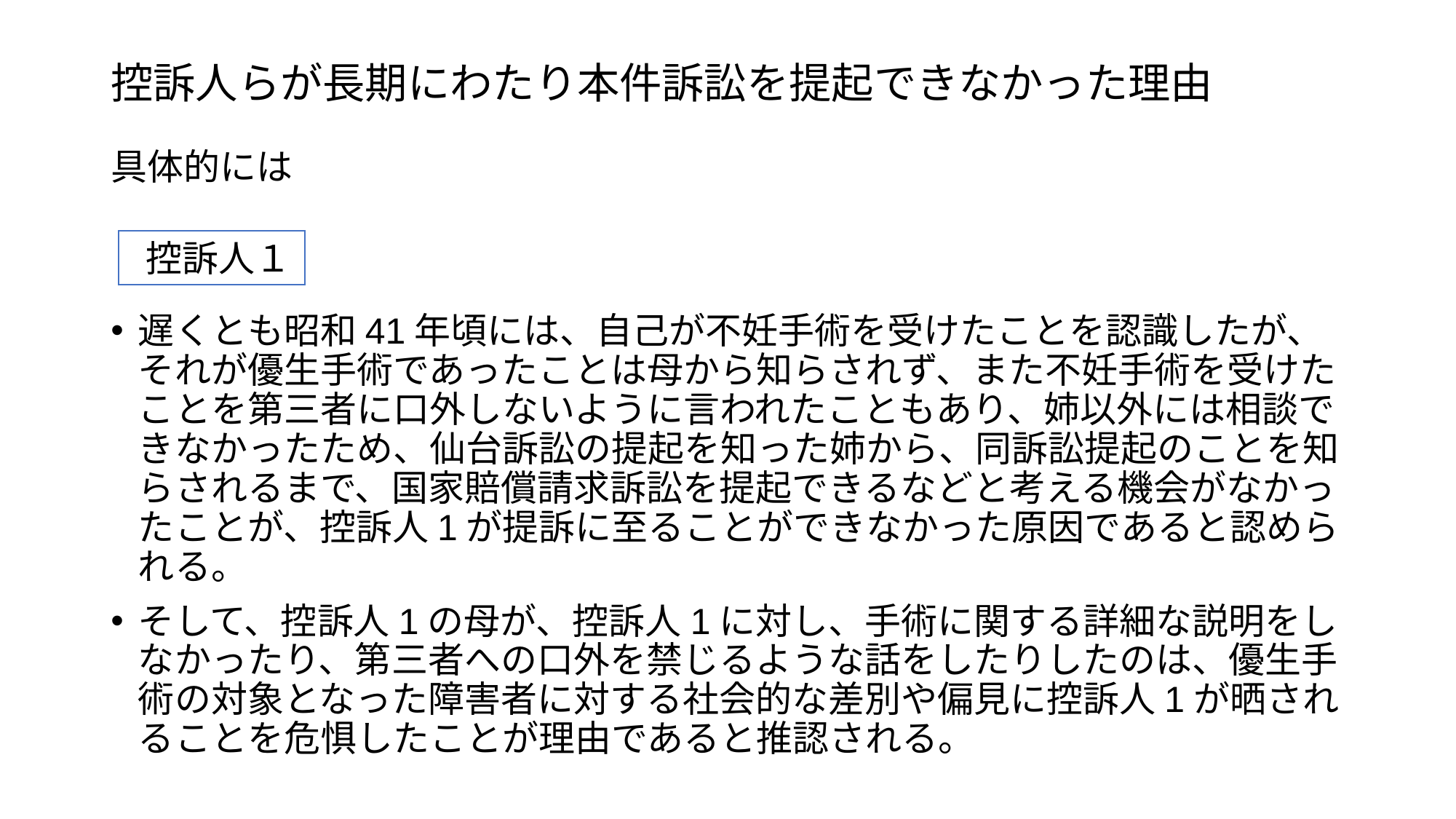

# 控訴人らが長期にわたり本件訴訟を提起できなかった理由
具体的には

遅くとも昭和41年頃には、自己が不妊手術を受けたことを認識したが、それが優生手術であったことは母から知らされず、また不妊手術を受けたことを第三者に口外しないように言われたこともあり、姉以外には相談できなかったため、仙台訴訟の提起を知った姉から、同訴訟提起のことを知らされるまで、国家賠償請求訴訟を提起できるなどと考える機会がなかったことが、控訴人1が提訴に至ることができなかった原因であると認められる。
そして、控訴人1の母が、控訴人1に対し、手術に関する詳細な説明をしなかったり、第三者への口外を禁じるような話をしたりしたのは、優生手術の対象となった障害者に対する社会的な差別や偏見に控訴人1が晒されることを危惧したことが理由であると推認される。

 控訴人１